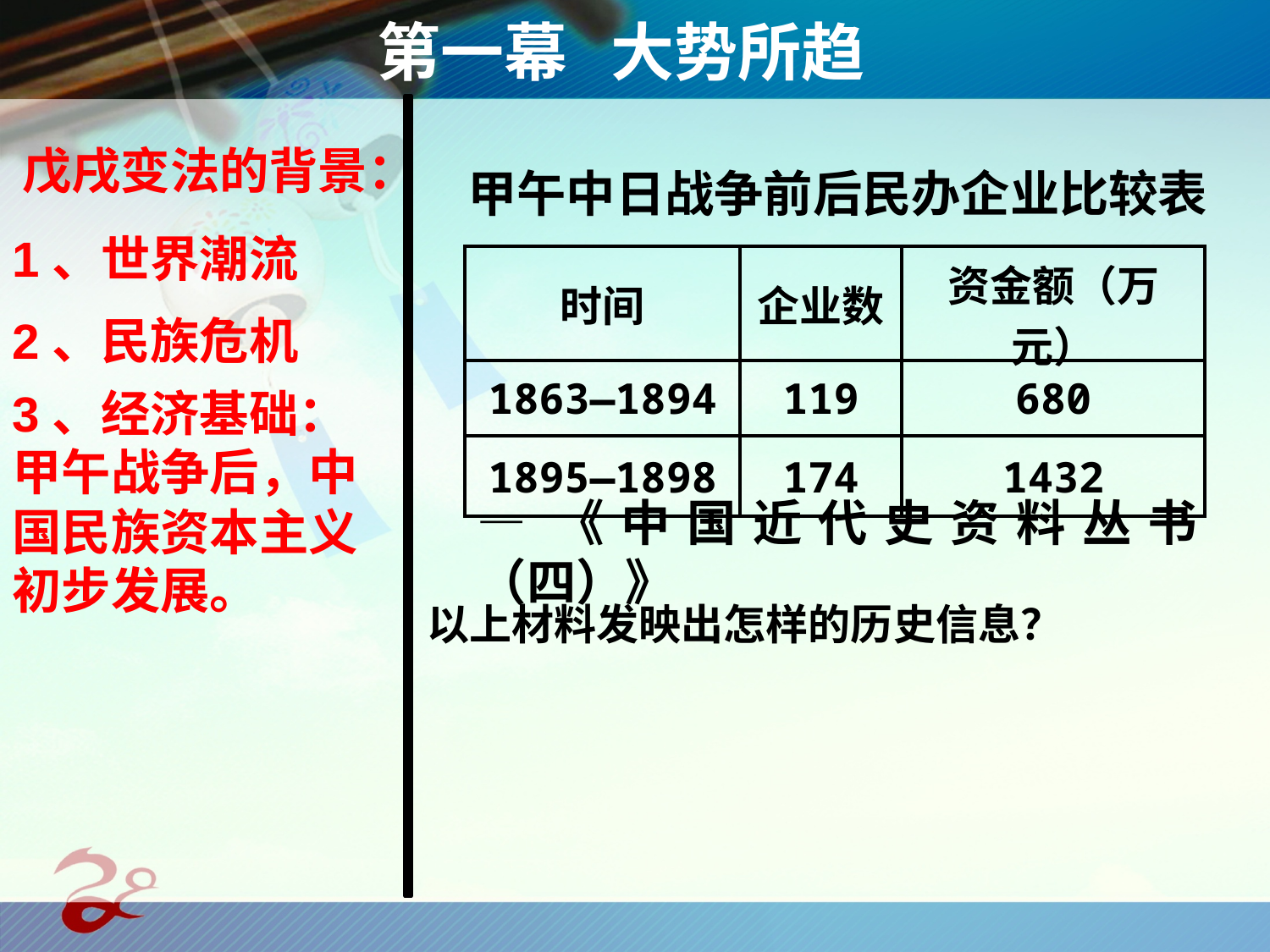

第一幕   大势所趋

戊戌变法的背景：
甲午中日战争前后民办企业比较表
1、世界潮流
| 时间 | 企业数 | 资金额（万元） |
| --- | --- | --- |
| 1863—1894 | 119 | 680 |
| 1895—1898 | 174 | 1432 |
2、民族危机
3、经济基础：甲午战争后，中国民族资本主义初步发展。
—《中国近代史资料丛书（四）》
以上材料发映出怎样的历史信息？